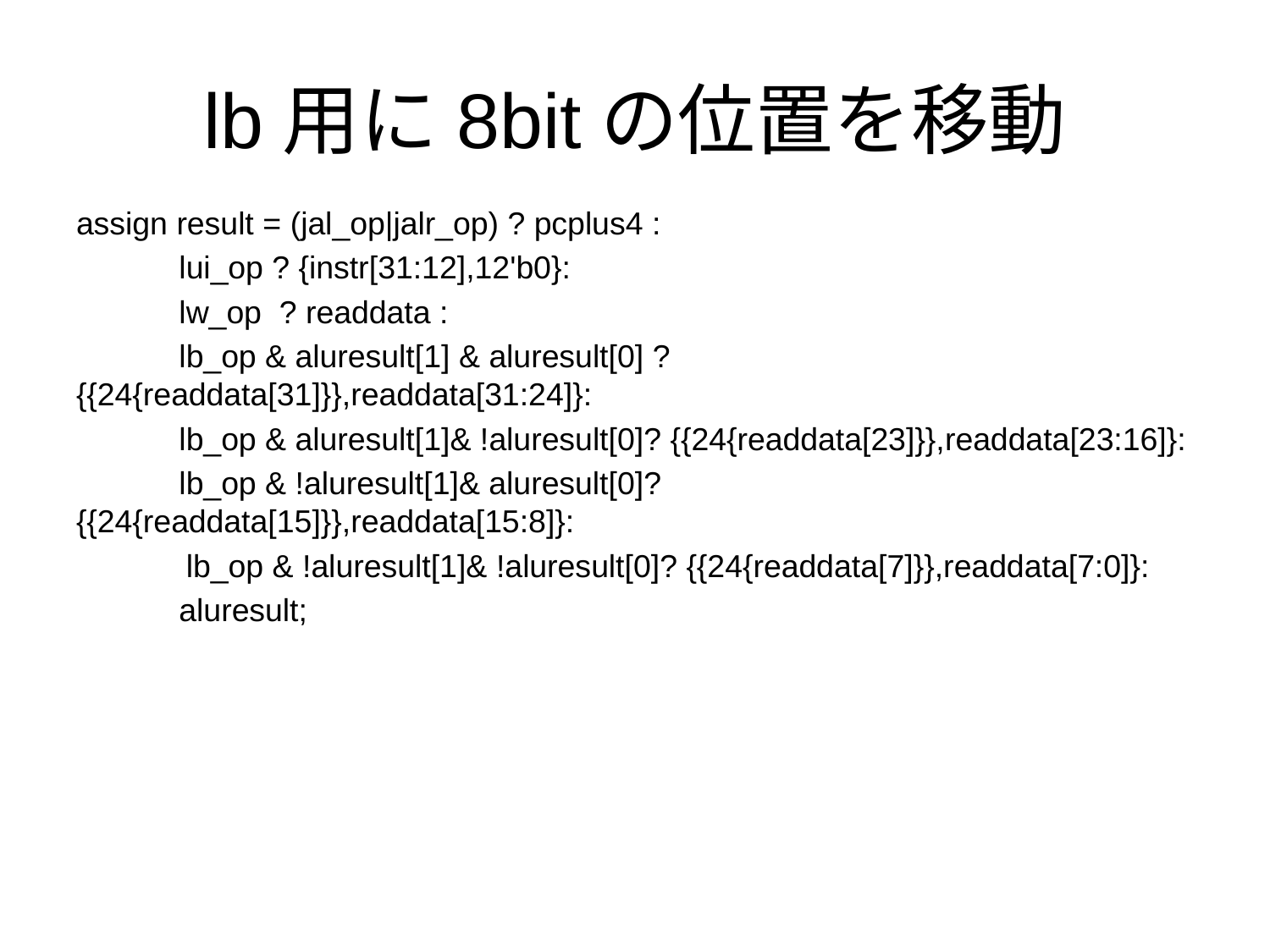

# lb用に8bitの位置を移動
assign result = (jal_op|jalr_op) ? pcplus4 :
　　　lui_op ? {instr[31:12],12'b0}:
　　　lw_op  ? readdata :
　　　lb_op & aluresult[1] & aluresult[0] ? {{24{readdata[31]}},readdata[31:24]}:
　　　lb_op & aluresult[1]& !aluresult[0]? {{24{readdata[23]}},readdata[23:16]}:
　　　lb_op & !aluresult[1]& aluresult[0]? {{24{readdata[15]}},readdata[15:8]}:
　　 　lb_op & !aluresult[1]& !aluresult[0]? {{24{readdata[7]}},readdata[7:0]}:
　　　aluresult;